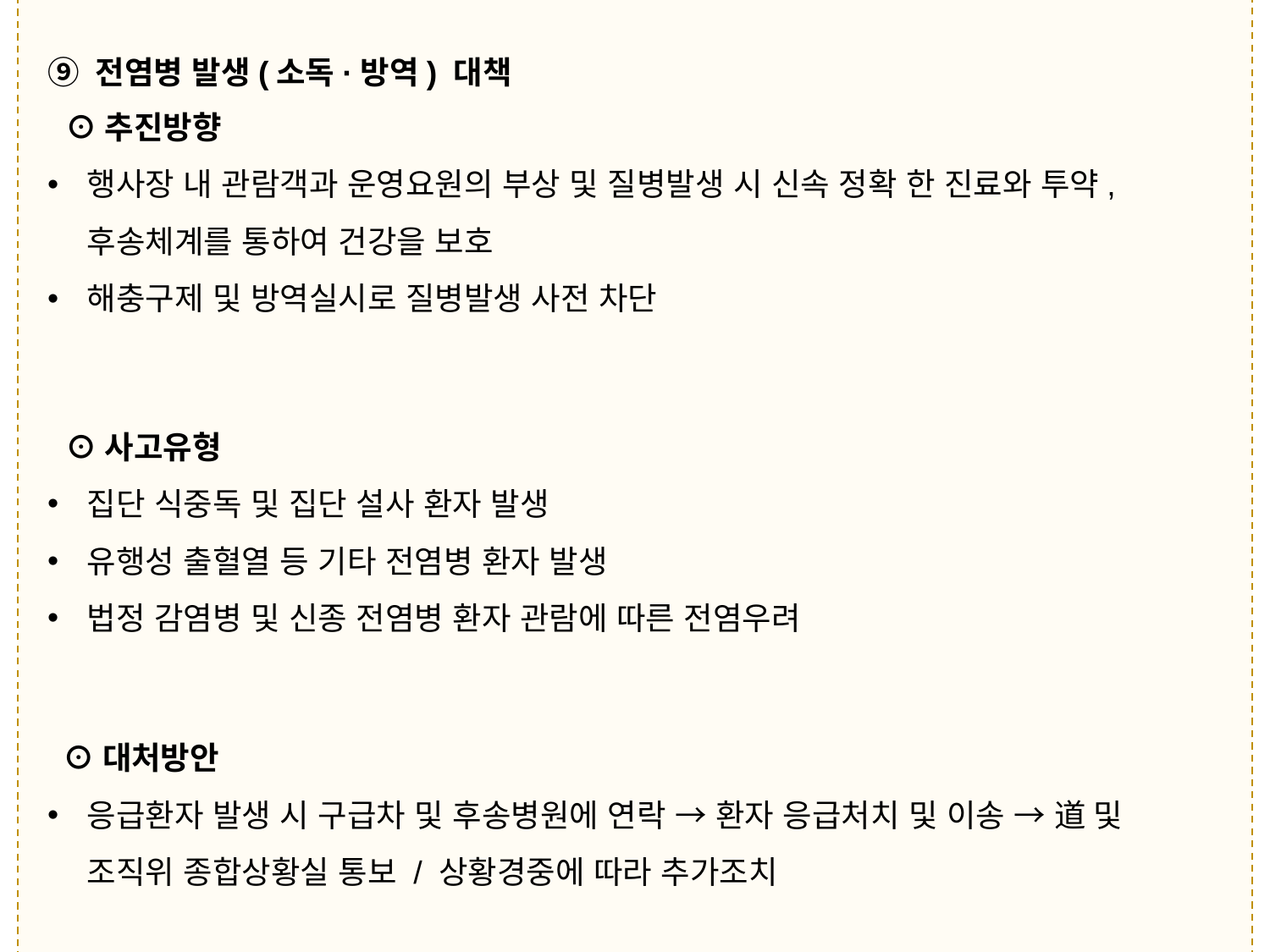

⑨ 전염병 발생(소독·방역) 대책

  ⊙추진방향
행사장 내 관람객과 운영요원의 부상 및 질병발생 시 신속 정확 한 진료와 투약, 후송체계를 통하여 건강을 보호
해충구제 및 방역실시로 질병발생 사전 차단

  ⊙사고유형
집단 식중독 및 집단 설사 환자 발생
유행성 출혈열 등 기타 전염병 환자 발생
법정 감염병 및 신종 전염병 환자 관람에 따른 전염우려

  ⊙대처방안
응급환자 발생 시 구급차 및 후송병원에 연락 → 환자 응급처치 및 이송 → 道 및 조직위 종합상황실 통보 / 상황경중에 따라 추가조치